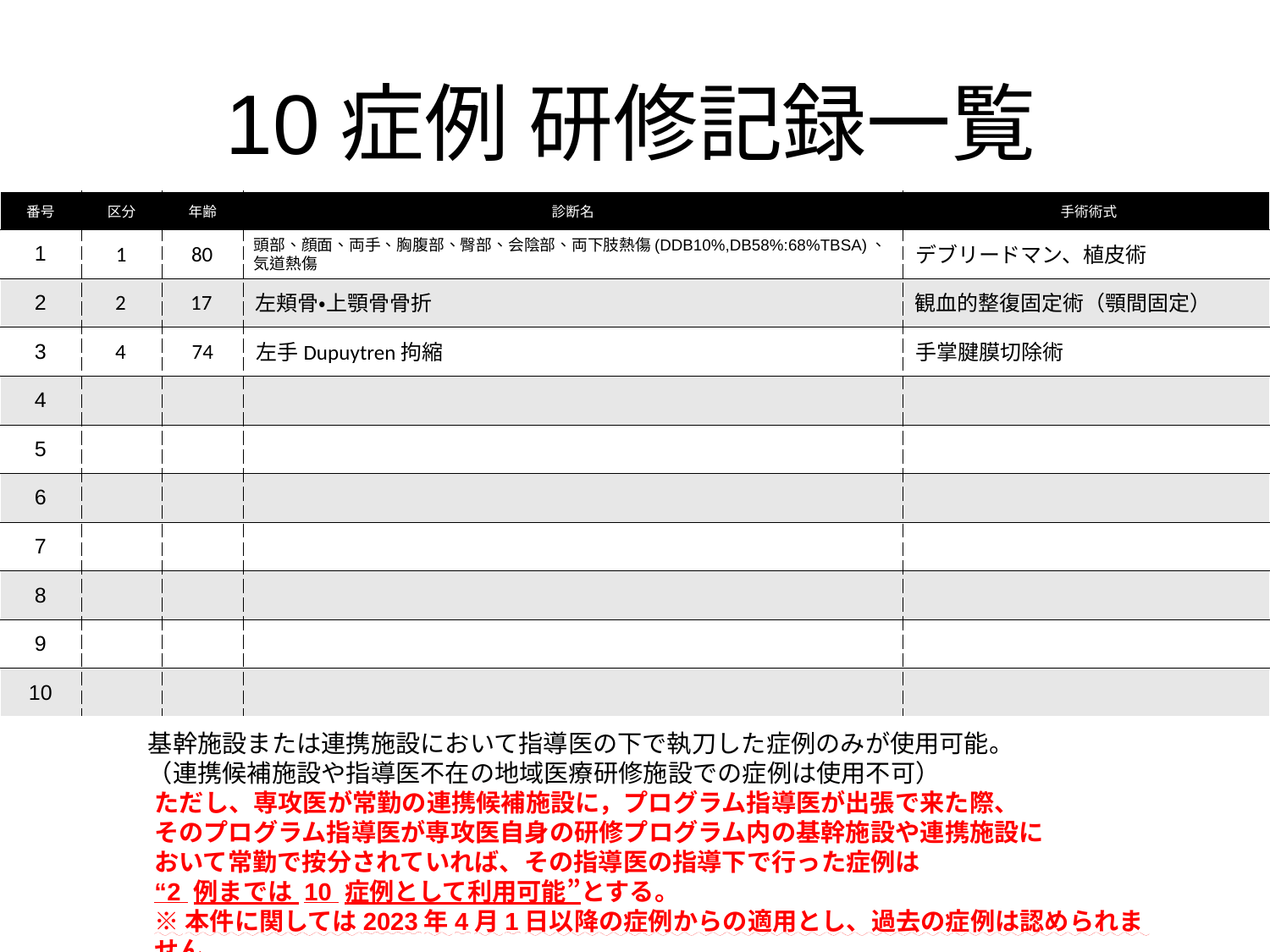

1
80
頭部、顔面、両手、胸腹部、臀部、会陰部、両下肢熱傷(DDB10%,DB58%:68%TBSA)、気道熱傷
デブリードマン、植皮術
2
17
左頬骨・上顎骨骨折
観血的整復固定術（顎間固定）
4
74
左手Dupuytren拘縮
手掌腱膜切除術

基幹施設または連携施設において指導医の下で執刀した症例のみが使用可能。
（連携候補施設や指導医不在の地域医療研修施設での症例は使用不可）
ただし、専攻医が常勤の連携候補施設に，プログラム指導医が出張で来た際、
そのプログラム指導医が専攻医自身の研修プログラム内の基幹施設や連携施設に
おいて常勤で按分されていれば、その指導医の指導下で行った症例は
“2 例までは 10 症例として利用可能”とする。
※本件に関しては2023年4月1日以降の症例からの適用とし、過去の症例は認められません。